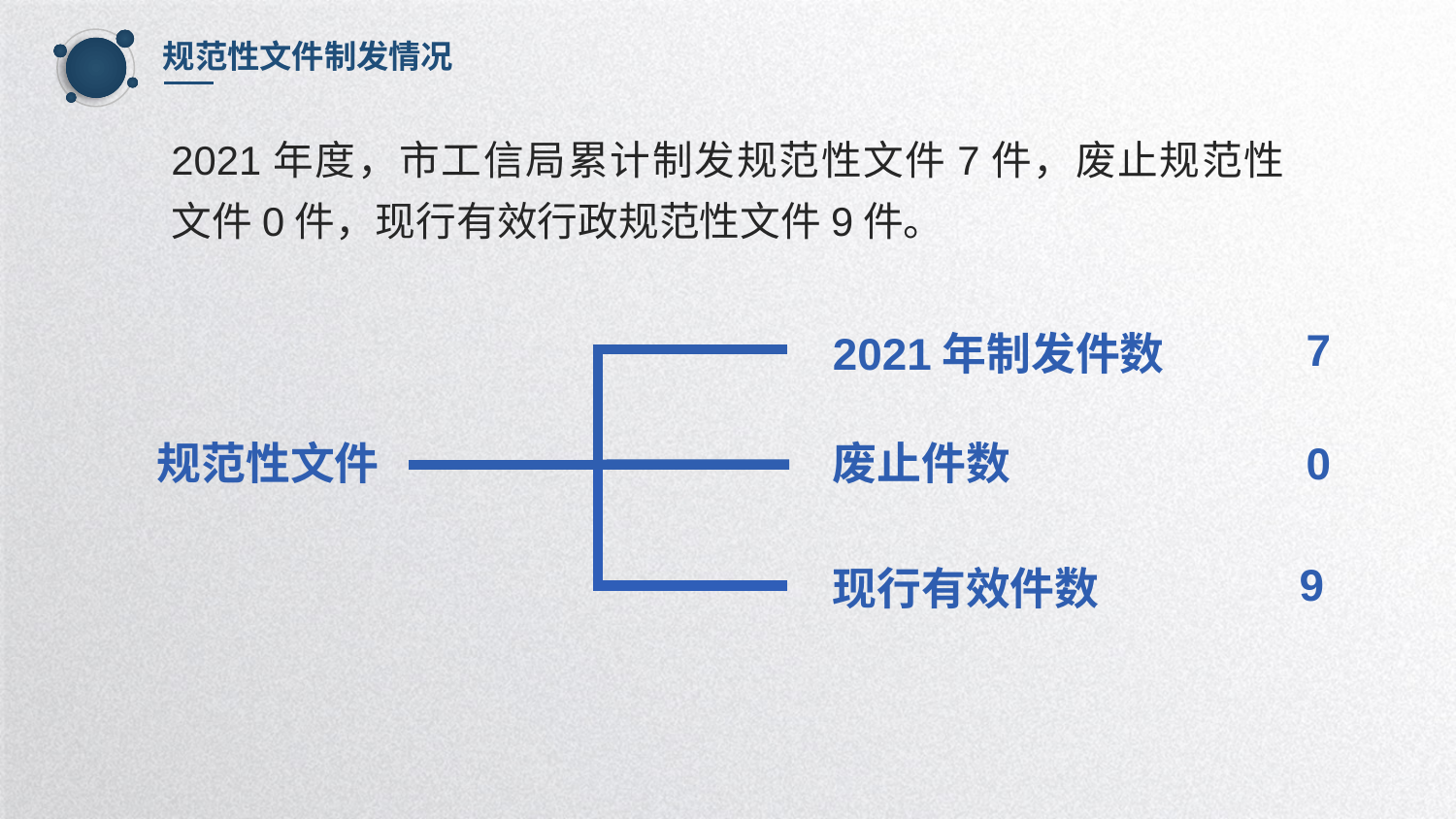

规范性文件制发情况
2021年度，市工信局累计制发规范性文件7件，废止规范性文件0件，现行有效行政规范性文件9件。
2021年制发件数
7
规范性文件
废止件数
0
现行有效件数
9